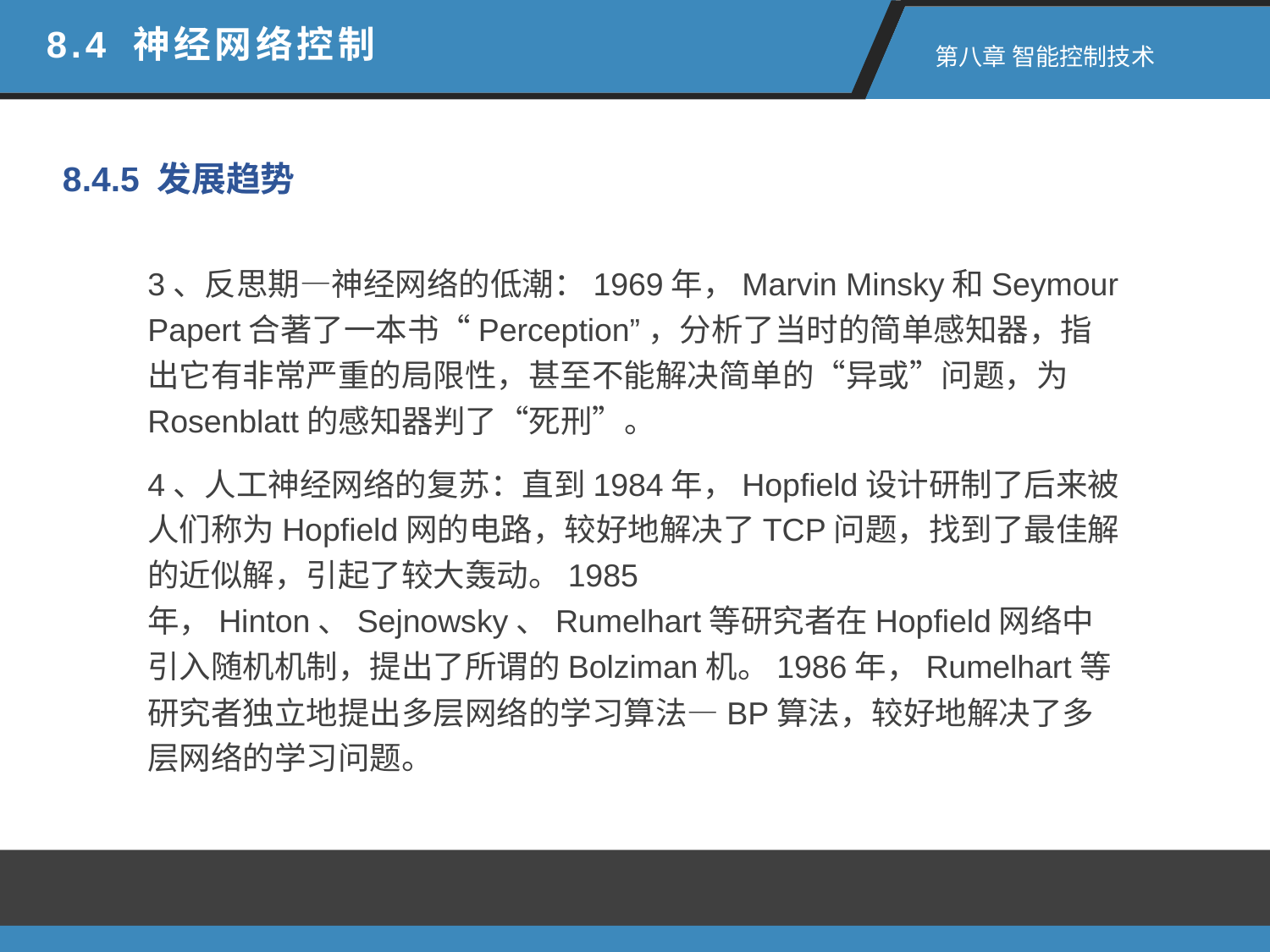

8.4 神经网络控制
  第八章 智能控制技术
8.4.5 发展趋势
3、反思期—神经网络的低潮：1969年，Marvin Minsky和Seymour Papert合著了一本书“Perception”，分析了当时的简单感知器，指出它有非常严重的局限性，甚至不能解决简单的“异或”问题，为Rosenblatt的感知器判了“死刑”。
4、人工神经网络的复苏：直到1984年，Hopfield设计研制了后来被人们称为Hopfield网的电路，较好地解决了TCP问题，找到了最佳解的近似解，引起了较大轰动。1985年，Hinton、Sejnowsky、Rumelhart等研究者在Hopfield网络中引入随机机制，提出了所谓的Bolziman机。1986年，Rumelhart等研究者独立地提出多层网络的学习算法—BP算法，较好地解决了多层网络的学习问题。